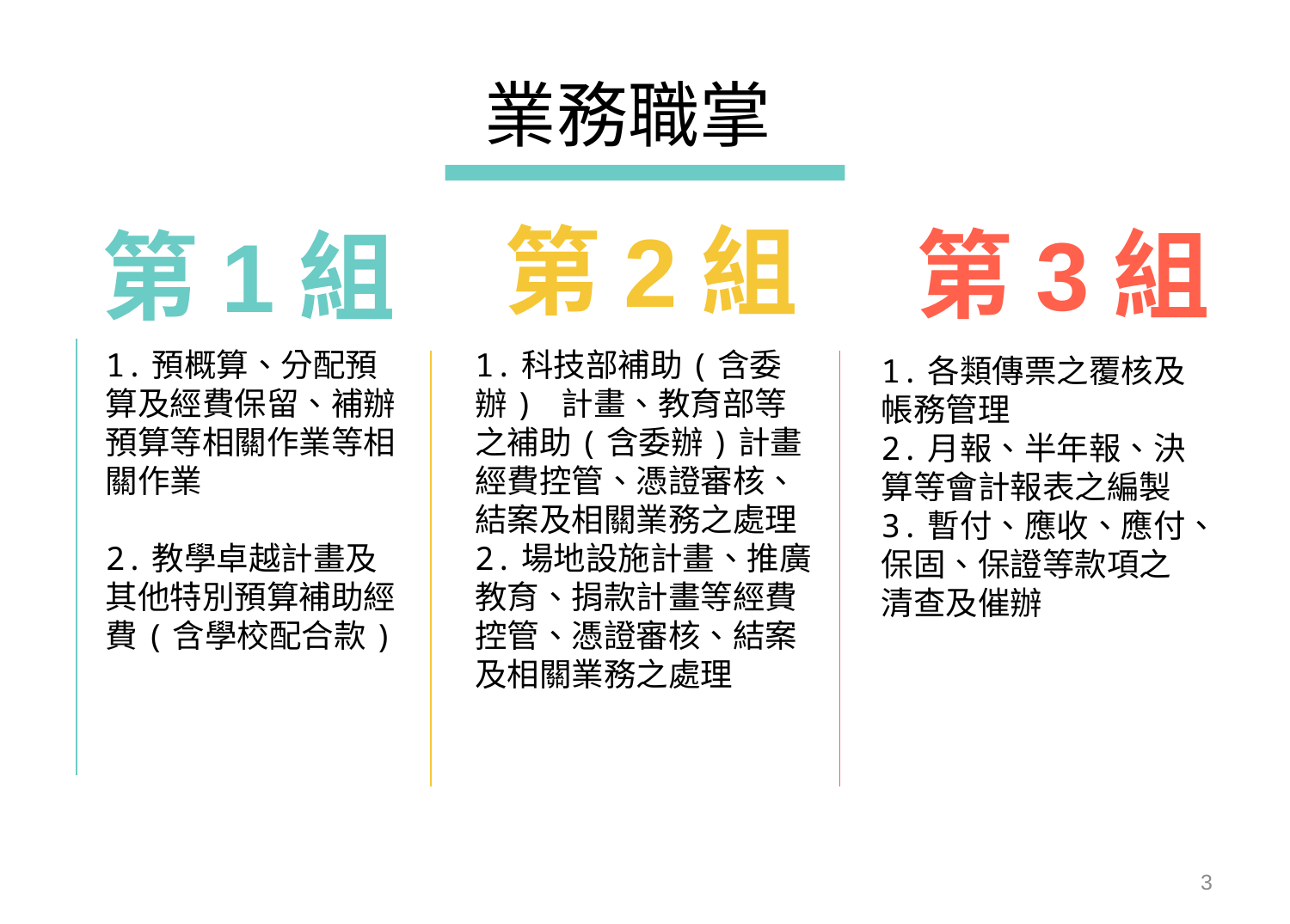

業務職掌

第2組
第3組
第1組
1.預概算、分配預算及經費保留、補辦預算等相關作業等相關作業

2.教學卓越計畫及其他特別預算補助經費(含學校配合款)

1.科技部補助(含委辦) 計畫、教育部等之補助(含委辦)計畫經費控管、憑證審核、結案及相關業務之處理
2.場地設施計畫、推廣教育、捐款計畫等經費控管、憑證審核、結案及相關業務之處理
1.各類傳票之覆核及帳務管理
2.月報、半年報、決算等會計報表之編製
3.暫付、應收、應付、保固、保證等款項之清查及催辦
3